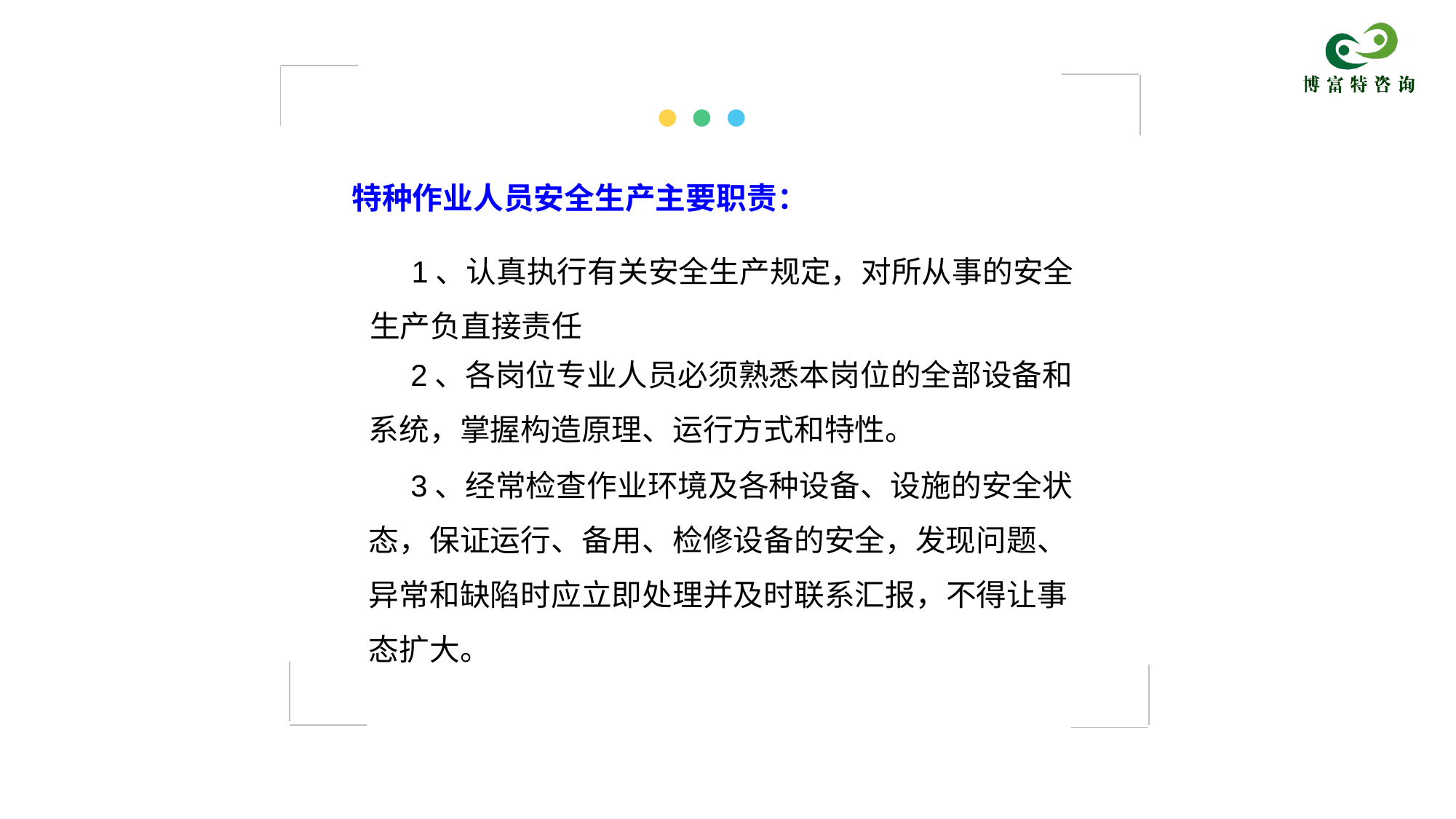

特种作业人员安全生产主要职责：
     1、认真执行有关安全生产规定，对所从事的安全
生产负直接责任
     2、各岗位专业人员必须熟悉本岗位的全部设备和
系统，掌握构造原理、运行方式和特性。
     3、经常检查作业环境及各种设备、设施的安全状
态，保证运行、备用、检修设备的安全，发现问题、
异常和缺陷时应立即处理并及时联系汇报，不得让事
态扩大。